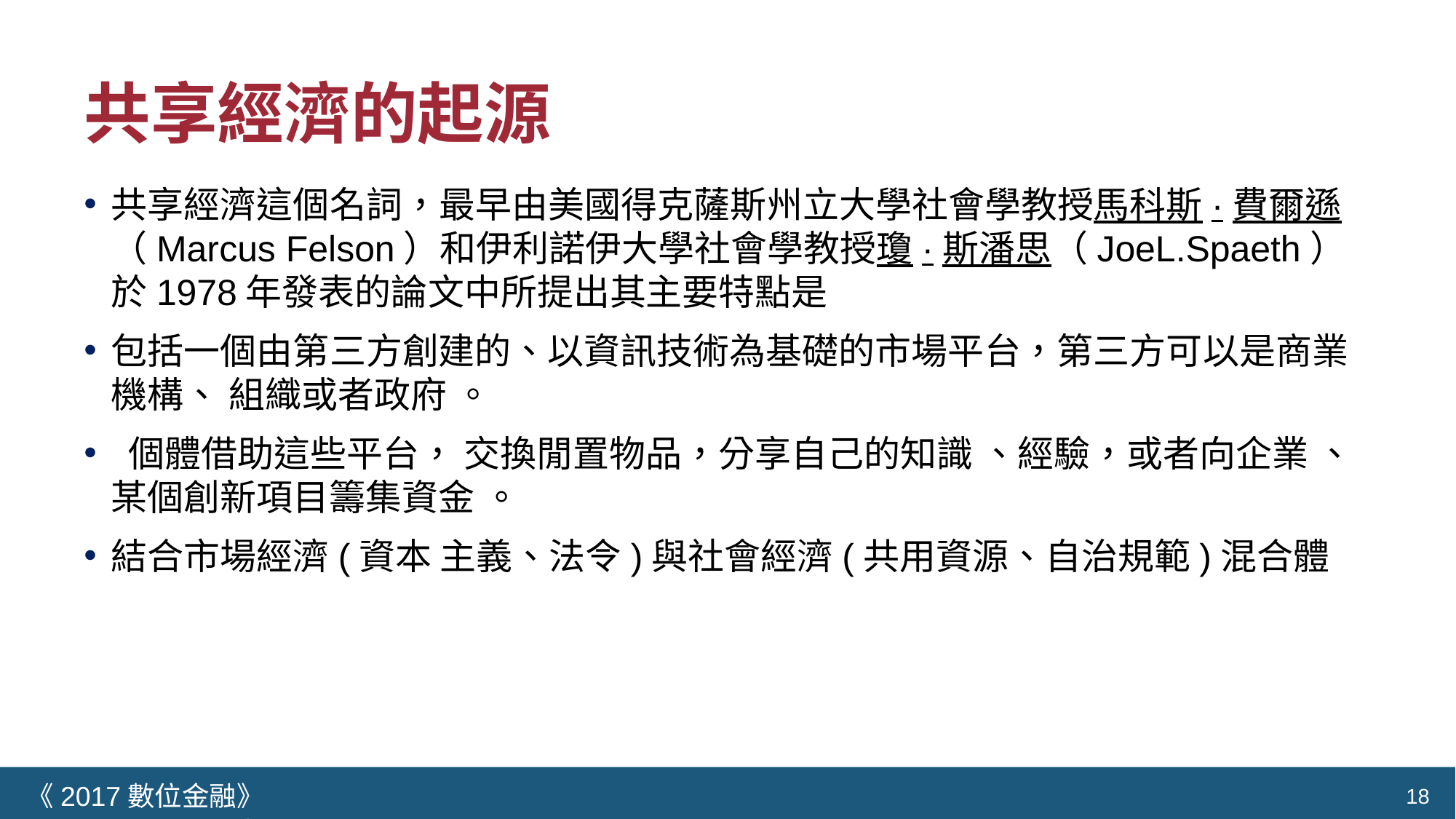

# 共享經濟的起源
共享經濟這個名詞，最早由美國得克薩斯州立大學社會學教授馬科斯·費爾遜（Marcus Felson）和伊利諾伊大學社會學教授瓊·斯潘思（JoeL.Spaeth）於1978年發表的論文中所提出其主要特點是
包括一個由第三方創建的、以資訊技術為基礎的市場平台，第三方可以是商業機構、 組織或者政府 。
 個體借助這些平台， 交換閒置物品，分享自己的知識 、經驗，或者向企業 、某個創新項目籌集資金 。
結合市場經濟(資本 主義、法令)與社會經濟(共用資源、自治規範)混合體

《2017數位金融》                                                                                                                                             	NCTU.IIM.IEBI Lab
18